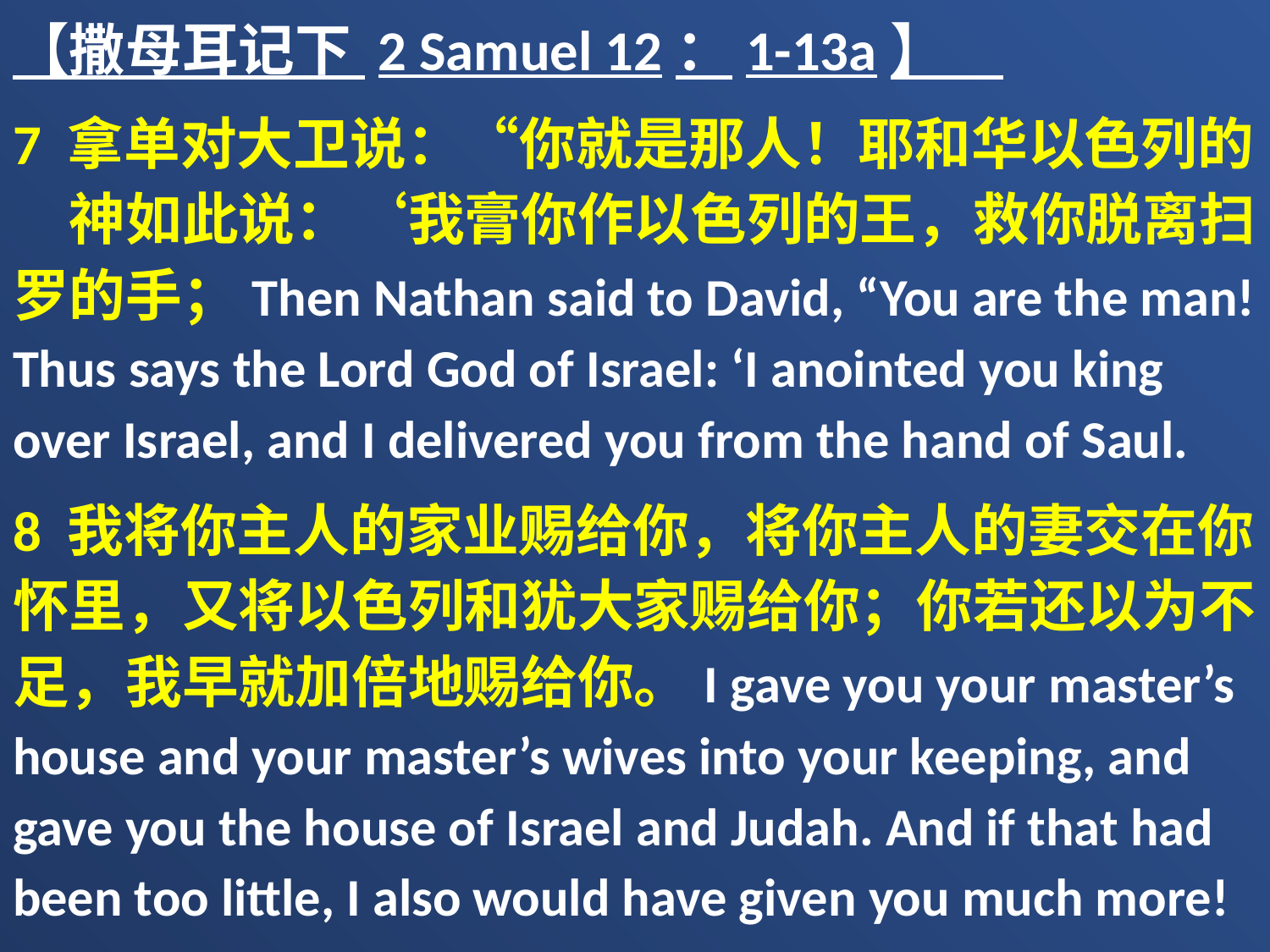

【撒母耳记下 2 Samuel 12：1-13a】
7 拿单对大卫说：“你就是那人！耶和华以色列的　神如此说：‘我膏你作以色列的王，救你脱离扫罗的手；Then Nathan said to David, “You are the man! Thus says the Lord God of Israel: ‘I anointed you king over Israel, and I delivered you from the hand of Saul.
8 我将你主人的家业赐给你，将你主人的妻交在你怀里，又将以色列和犹大家赐给你；你若还以为不足，我早就加倍地赐给你。I gave you your master’s house and your master’s wives into your keeping, and gave you the house of Israel and Judah. And if that had been too little, I also would have given you much more!